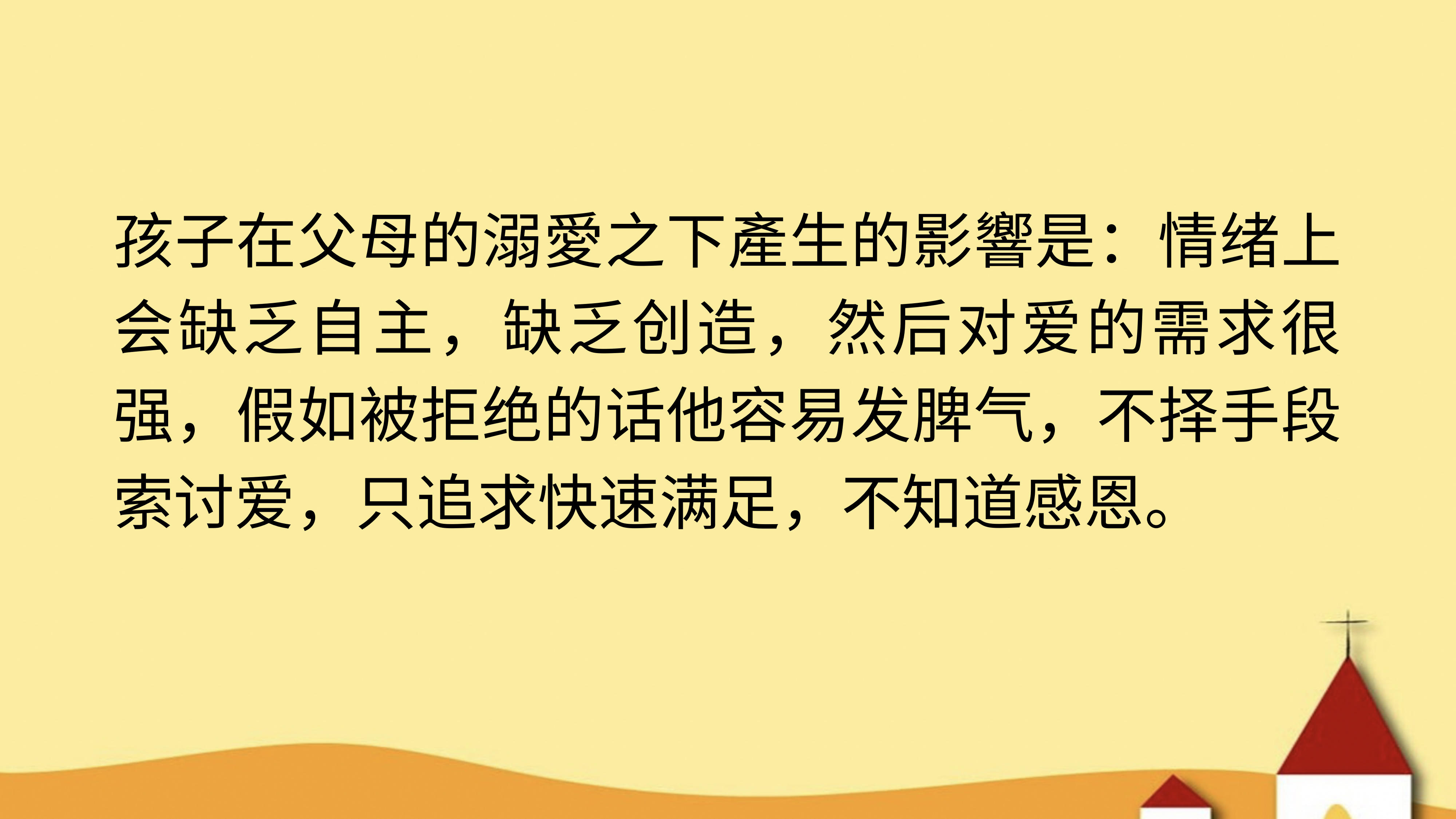

#
孩子在父母的溺愛之下產生的影響是：情绪上会缺乏自主，缺乏创造，然后对爱的需求很强，假如被拒绝的话他容易发脾气，不择手段索讨爱，只追求快速满足，不知道感恩。